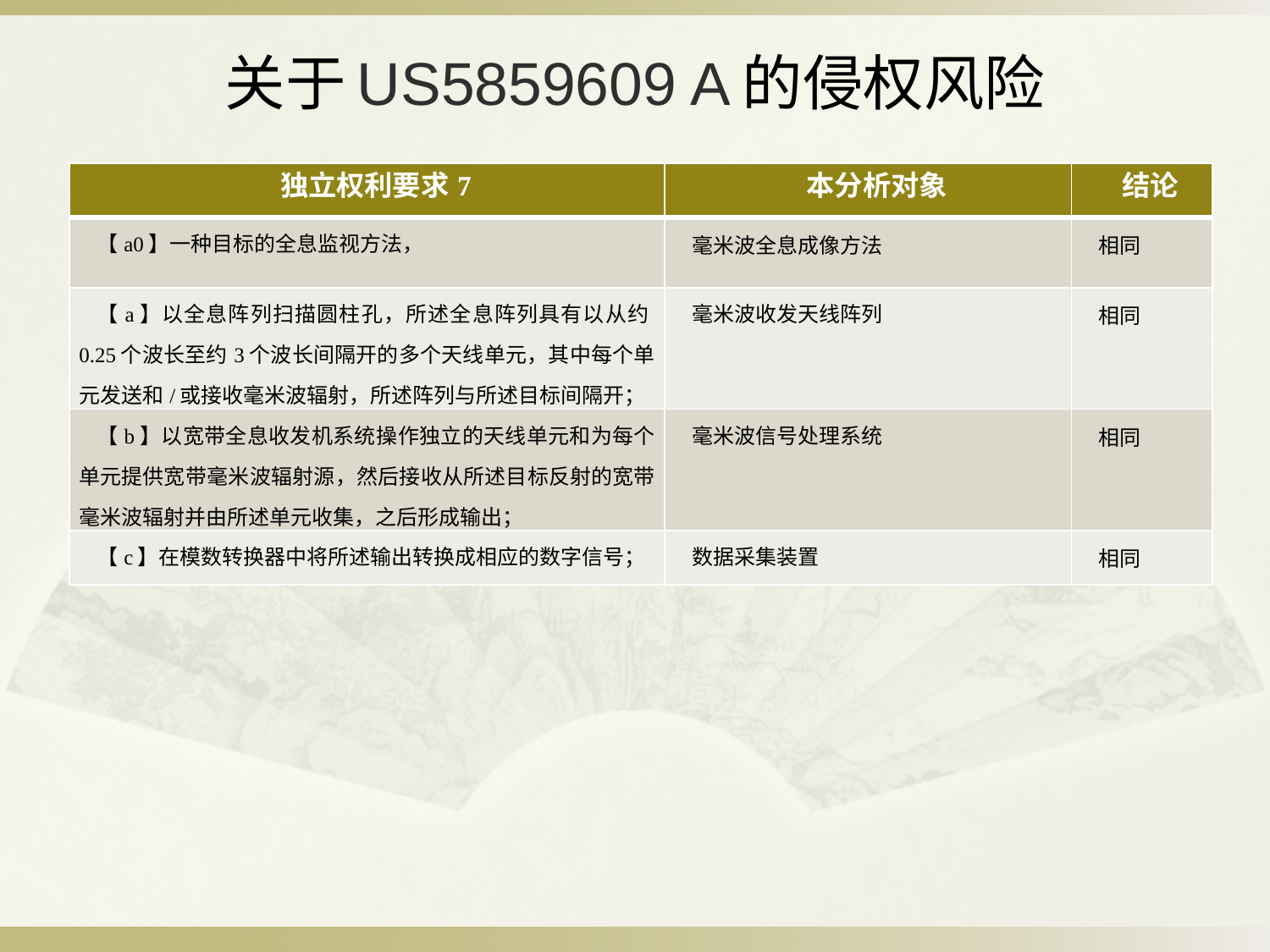

# 关于US5859609 A的侵权风险
| 独立权利要求7 | 本分析对象 | 结论 |
| --- | --- | --- |
| 【a0】一种目标的全息监视方法， | 毫米波全息成像方法 | 相同 |
| 【a】以全息阵列扫描圆柱孔，所述全息阵列具有以从约0.25个波长至约3个波长间隔开的多个天线单元，其中每个单元发送和/或接收毫米波辐射，所述阵列与所述目标间隔开； | 毫米波收发天线阵列 | 相同 |
| 【b】以宽带全息收发机系统操作独立的天线单元和为每个单元提供宽带毫米波辐射源，然后接收从所述目标反射的宽带毫米波辐射并由所述单元收集，之后形成输出； | 毫米波信号处理系统 | 相同 |
| 【c】在模数转换器中将所述输出转换成相应的数字信号； | 数据采集装置 | 相同 |